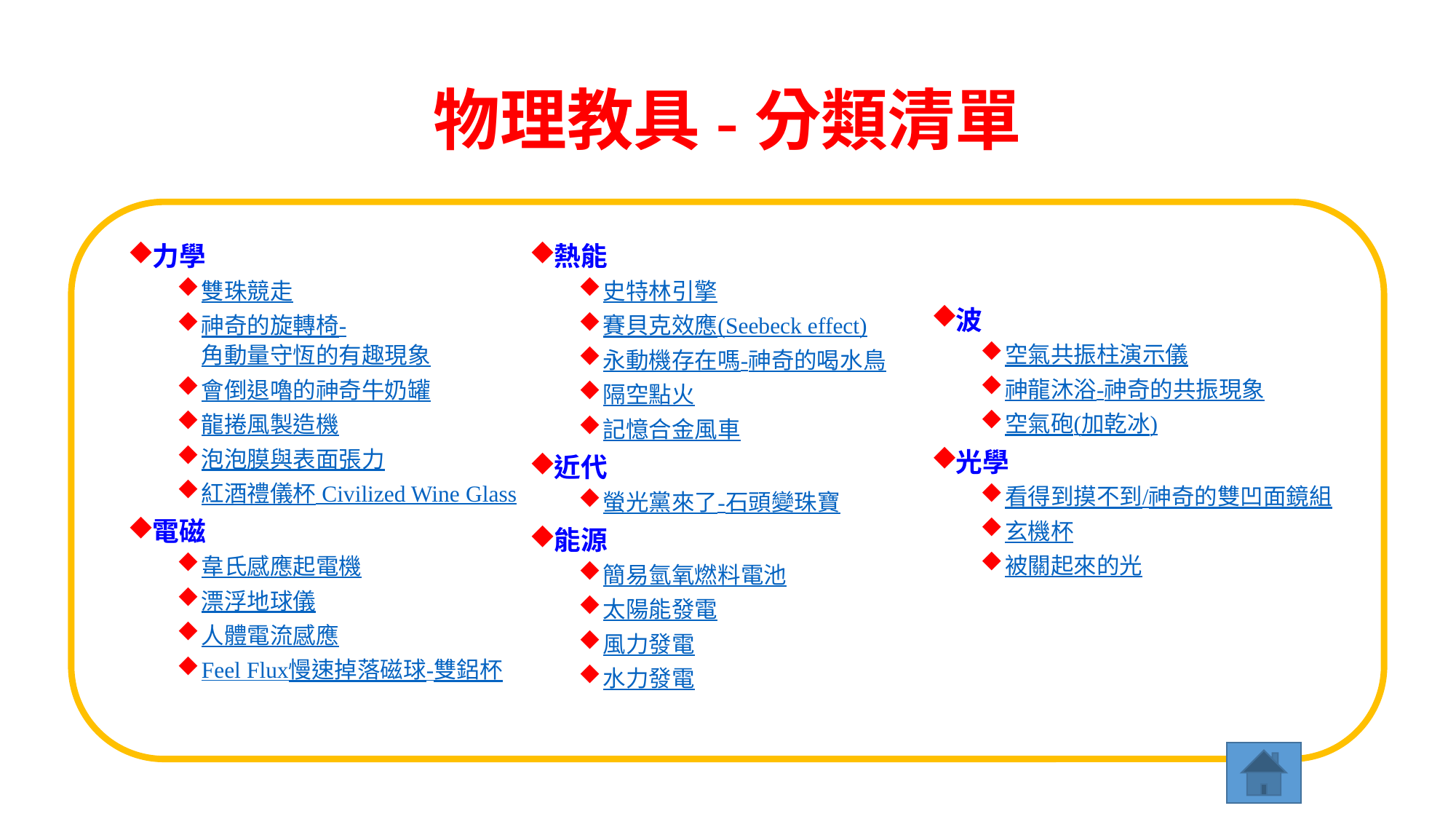

# 物理教具-分類清單
力學
雙珠競走
神奇的旋轉椅-角動量守恆的有趣現象
會倒退嚕的神奇牛奶罐
龍捲風製造機
泡泡膜與表面張力
紅酒禮儀杯 Civilized Wine Glass
電磁
韋氏感應起電機
漂浮地球儀
人體電流感應
Feel Flux慢速掉落磁球-雙鋁杯

熱能
史特林引擎
賽貝克效應(Seebeck effect)
永動機存在嗎-神奇的喝水鳥
隔空點火
記憶合金風車
近代
螢光黨來了-石頭變珠寶
能源
簡易氫氧燃料電池
太陽能發電
風力發電
水力發電

波
空氣共振柱演示儀
神龍沐浴-神奇的共振現象
空氣砲(加乾冰)
光學
看得到摸不到/神奇的雙凹面鏡組
玄機杯
被關起來的光